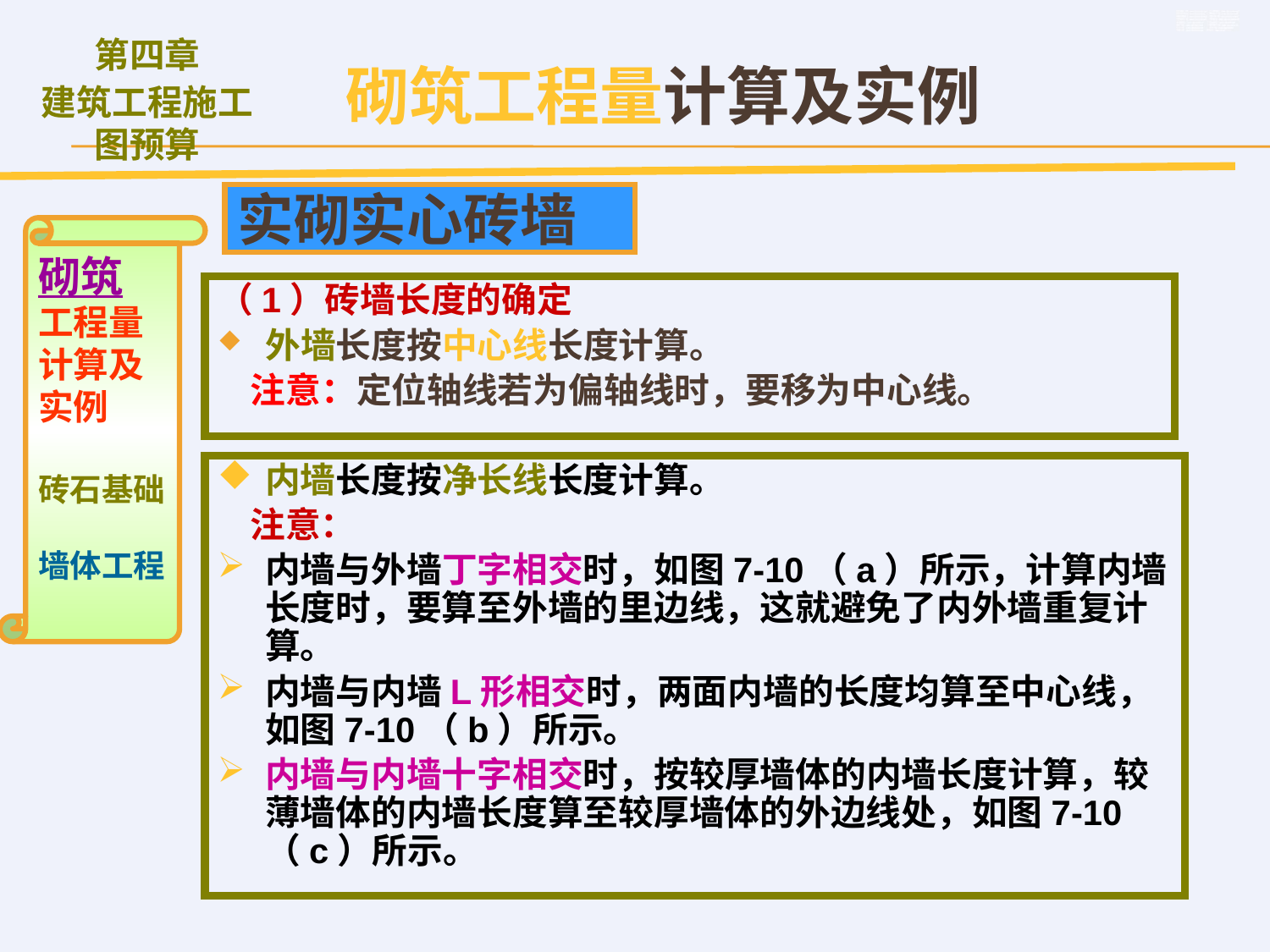

砌筑工程量计算及实例
实砌实心砖墙
砌筑
工程量计算及实例

砖石基础

墙体工程

（1）砖墙长度的确定
外墙长度按中心线长度计算。
   注意：定位轴线若为偏轴线时，要移为中心线。
内墙长度按净长线长度计算。
   注意：
内墙与外墙丁字相交时，如图7-10（a）所示，计算内墙长度时，要算至外墙的里边线，这就避免了内外墙重复计算。
内墙与内墙L形相交时，两面内墙的长度均算至中心线，如图7-10（b）所示。
内墙与内墙十字相交时，按较厚墙体的内墙长度计算，较薄墙体的内墙长度算至较厚墙体的外边线处，如图7-10（c）所示。
37